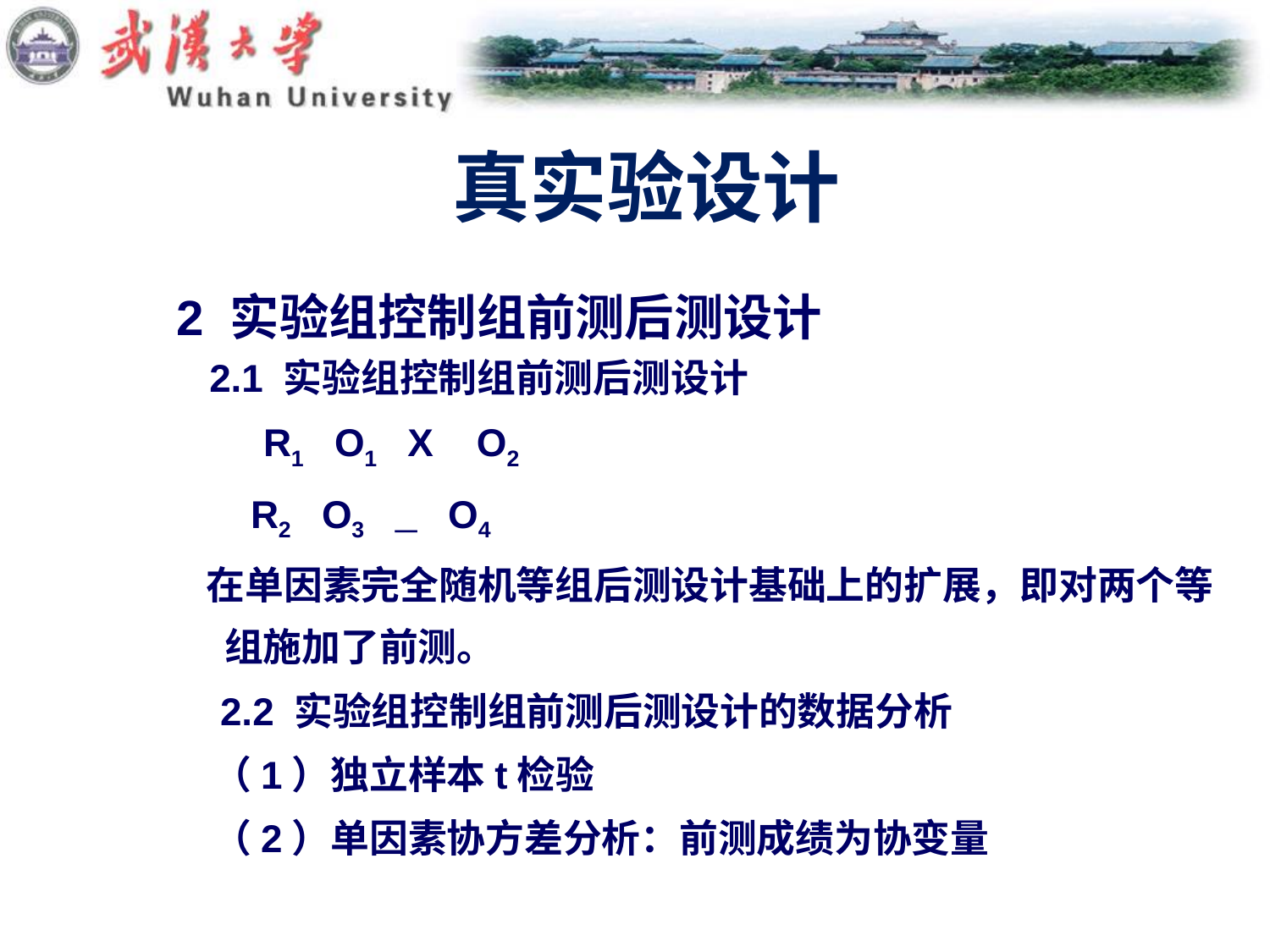

# 真实验设计
2 实验组控制组前测后测设计
   2.1 实验组控制组前测后测设计
        R1     O1     X    O2
            R2     O3     —     O4
    在单因素完全随机等组后测设计基础上的扩展，即对两个等组施加了前测。
    2.2 实验组控制组前测后测设计的数据分析
   （1）独立样本t检验
   （2）单因素协方差分析：前测成绩为协变量